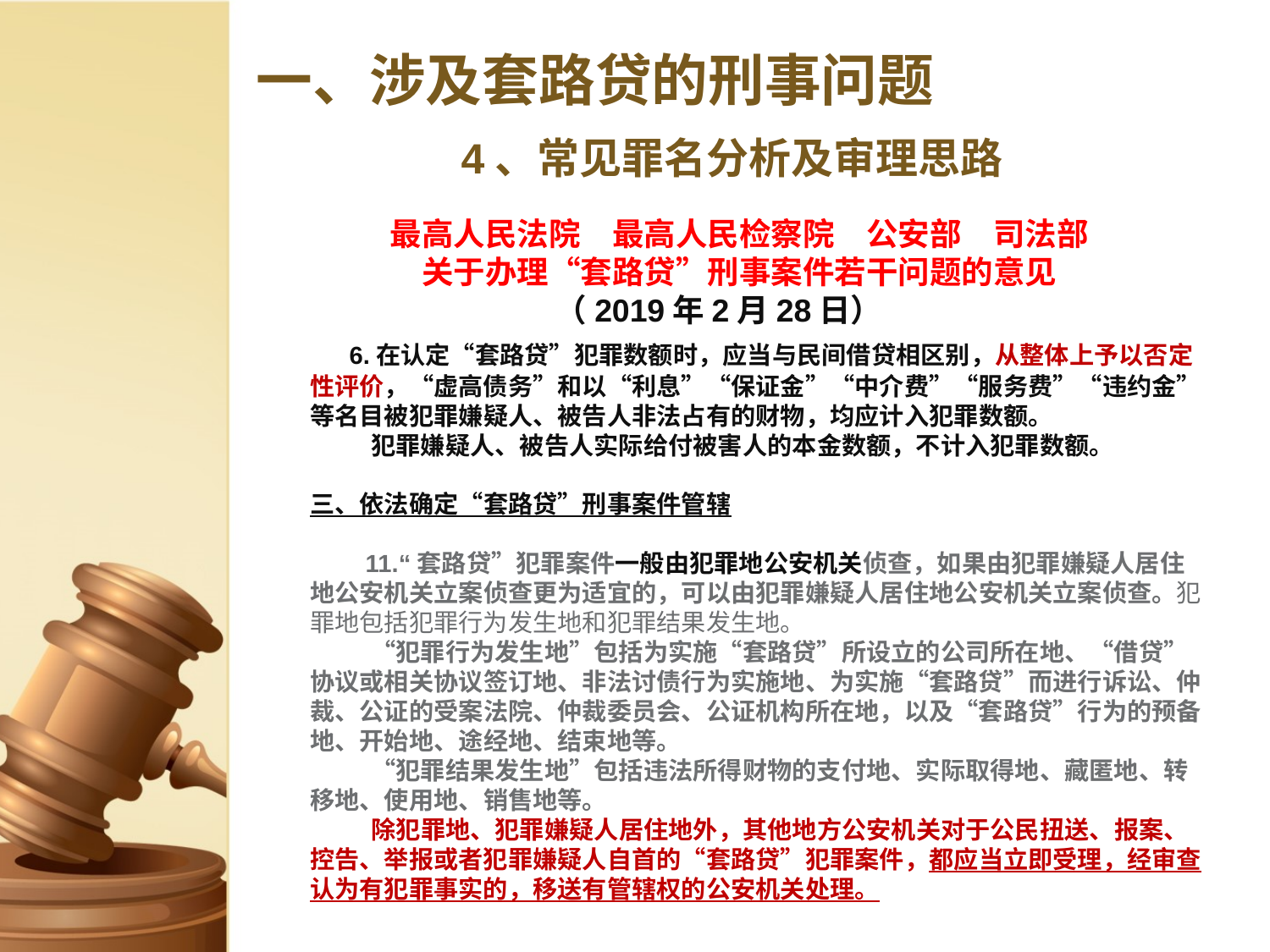

# 一、涉及套路贷的刑事问题
4、常见罪名分析及审理思路
最高人民法院　最高人民检察院　公安部　司法部
关于办理“套路贷”刑事案件若干问题的意见
                                 （2019年2月28日）
　6.在认定“套路贷”犯罪数额时，应当与民间借贷相区别，从整体上予以否定性评价，“虚高债务”和以“利息”“保证金”“中介费”“服务费”“违约金”等名目被犯罪嫌疑人、被告人非法占有的财物，均应计入犯罪数额。
 　　犯罪嫌疑人、被告人实际给付被害人的本金数额，不计入犯罪数额。

三、依法确定“套路贷”刑事案件管辖

　　11.“套路贷”犯罪案件一般由犯罪地公安机关侦查，如果由犯罪嫌疑人居住地公安机关立案侦查更为适宜的，可以由犯罪嫌疑人居住地公安机关立案侦查。犯罪地包括犯罪行为发生地和犯罪结果发生地。
 　　“犯罪行为发生地”包括为实施“套路贷”所设立的公司所在地、“借贷”协议或相关协议签订地、非法讨债行为实施地、为实施“套路贷”而进行诉讼、仲裁、公证的受案法院、仲裁委员会、公证机构所在地，以及“套路贷”行为的预备地、开始地、途经地、结束地等。
 　　“犯罪结果发生地”包括违法所得财物的支付地、实际取得地、藏匿地、转移地、使用地、销售地等。
 　　除犯罪地、犯罪嫌疑人居住地外，其他地方公安机关对于公民扭送、报案、控告、举报或者犯罪嫌疑人自首的“套路贷”犯罪案件，都应当立即受理，经审查认为有犯罪事实的，移送有管辖权的公安机关处理。